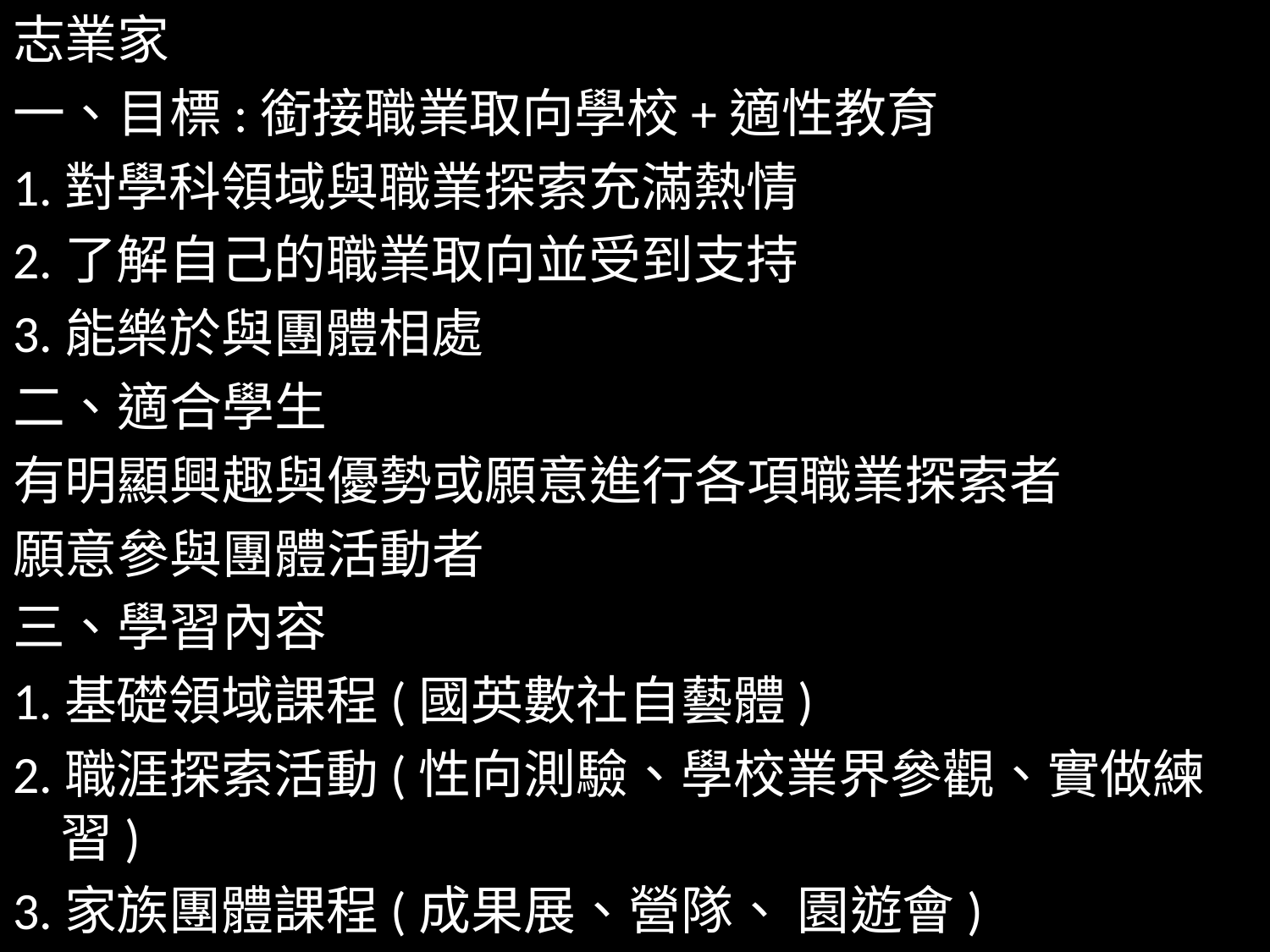

志業家
一、目標:銜接職業取向學校+適性教育
1.對學科領域與職業探索充滿熱情
2.了解自己的職業取向並受到支持
3.能樂於與團體相處
二、適合學生
有明顯興趣與優勢或願意進行各項職業探索者
願意參與團體活動者
三、學習內容
1.基礎領域課程(國英數社自藝體)
2.職涯探索活動(性向測驗、學校業界參觀、實做練習)
3.家族團體課程(成果展、營隊、 園遊會)